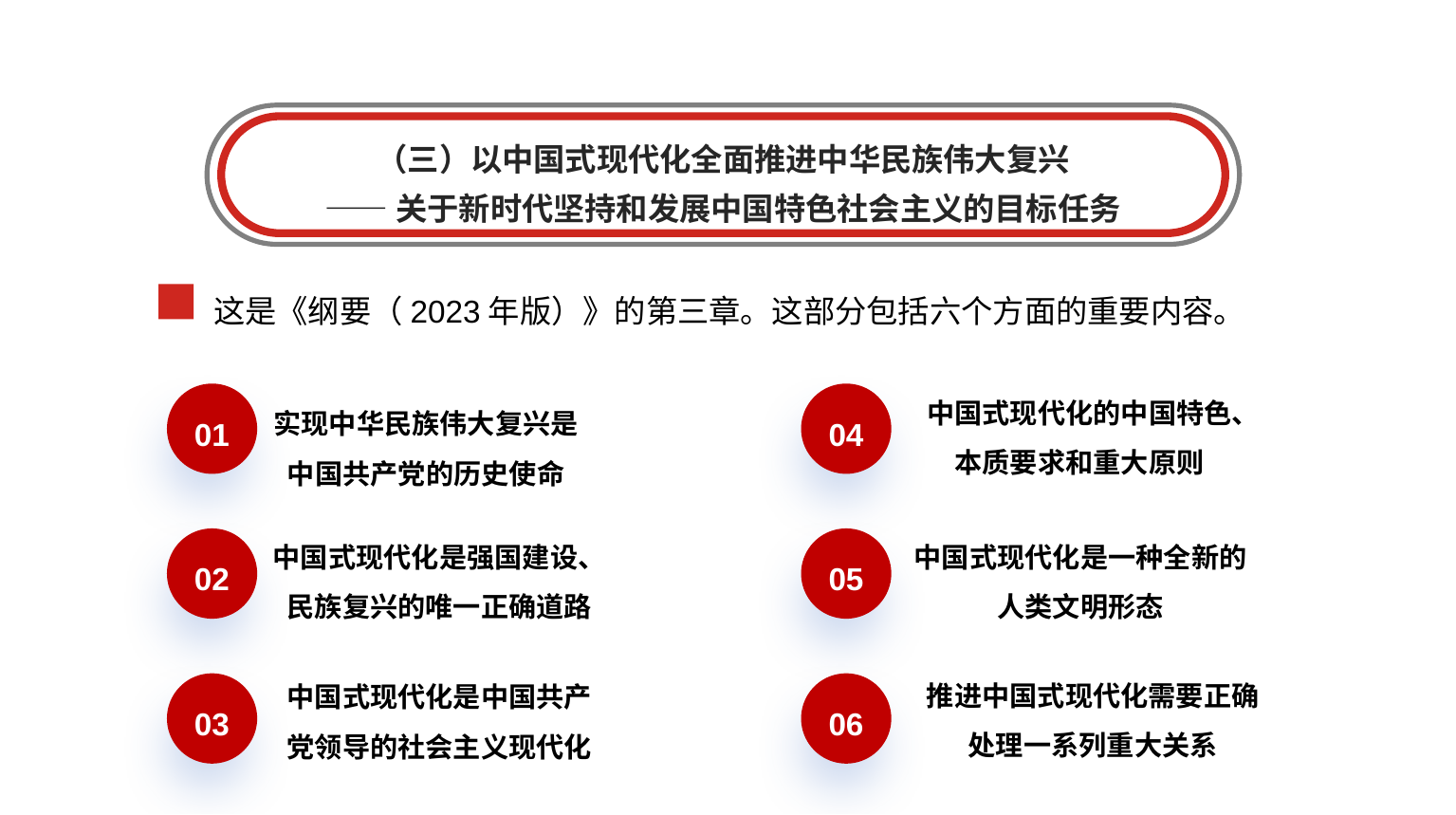

（三）以中国式现代化全面推进中华民族伟大复兴
——关于新时代坚持和发展中国特色社会主义的目标任务
这是《纲要（2023年版）》的第三章。这部分包括六个方面的重要内容。

中国式现代化的中国特色、本质要求和重大原则
实现中华民族伟大复兴是中国共产党的历史使命
01
04
中国式现代化是强国建设、民族复兴的唯一正确道路
中国式现代化是一种全新的人类文明形态
02
05
推进中国式现代化需要正确处理一系列重大关系
中国式现代化是中国共产党领导的社会主义现代化
03
06